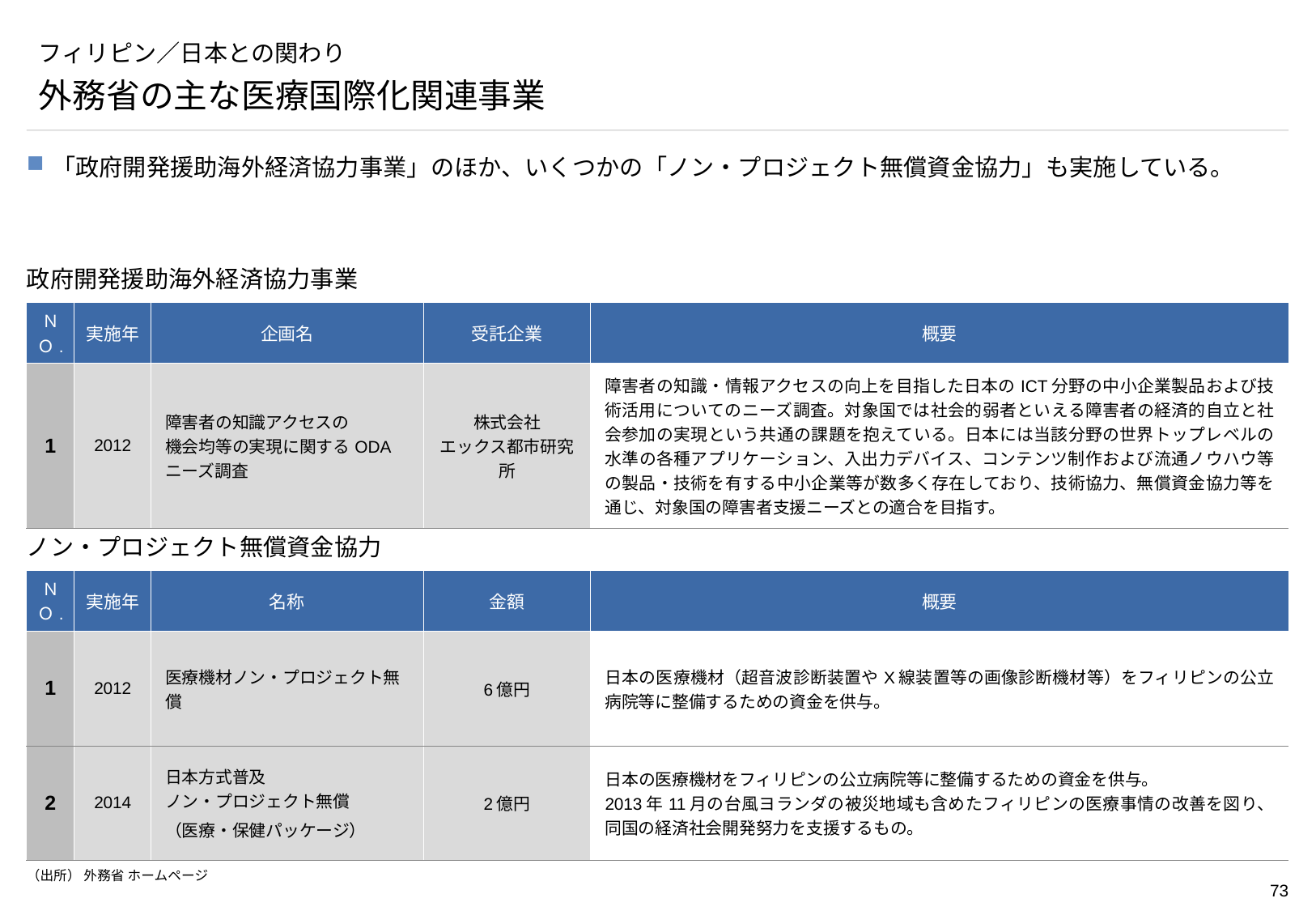

# フィリピン／日本との関わり
外務省の主な医療国際化関連事業
「政府開発援助海外経済協力事業」のほか、いくつかの「ノン・プロジェクト無償資金協力」も実施している。
政府開発援助海外経済協力事業
| ＮＯ. | 実施年 | 企画名 | 受託企業 | 概要 |
| --- | --- | --- | --- | --- |
| 1 | 2012 | 障害者の知識アクセスの 機会均等の実現に関するODAニーズ調査 | 株式会社 エックス都市研究所 | 障害者の知識・情報アクセスの向上を目指した日本のICT分野の中小企業製品および技術活用についてのニーズ調査。対象国では社会的弱者といえる障害者の経済的自立と社会参加の実現という共通の課題を抱えている。日本には当該分野の世界トップレベルの水準の各種アプリケーション、入出力デバイス、コンテンツ制作および流通ノウハウ等の製品・技術を有する中小企業等が数多く存在しており、技術協力、無償資金協力等を通じ、対象国の障害者支援ニーズとの適合を目指す。 |
ノン・プロジェクト無償資金協力
| ＮＯ. | 実施年 | 名称 | 金額 | 概要 |
| --- | --- | --- | --- | --- |
| 1 | 2012 | 医療機材ノン・プロジェクト無償 | 6億円 | 日本の医療機材（超音波診断装置やX線装置等の画像診断機材等）をフィリピンの公立病院等に整備するための資金を供与。 |
| 2 | 2014 | 日本方式普及 ノン・プロジェクト無償 （医療・保健パッケージ） | 2億円 | 日本の医療機材をフィリピンの公立病院等に整備するための資金を供与。 2013年11月の台風ヨランダの被災地域も含めたフィリピンの医療事情の改善を図り、同国の経済社会開発努力を支援するもの。 |
（出所） 外務省 ホームページ